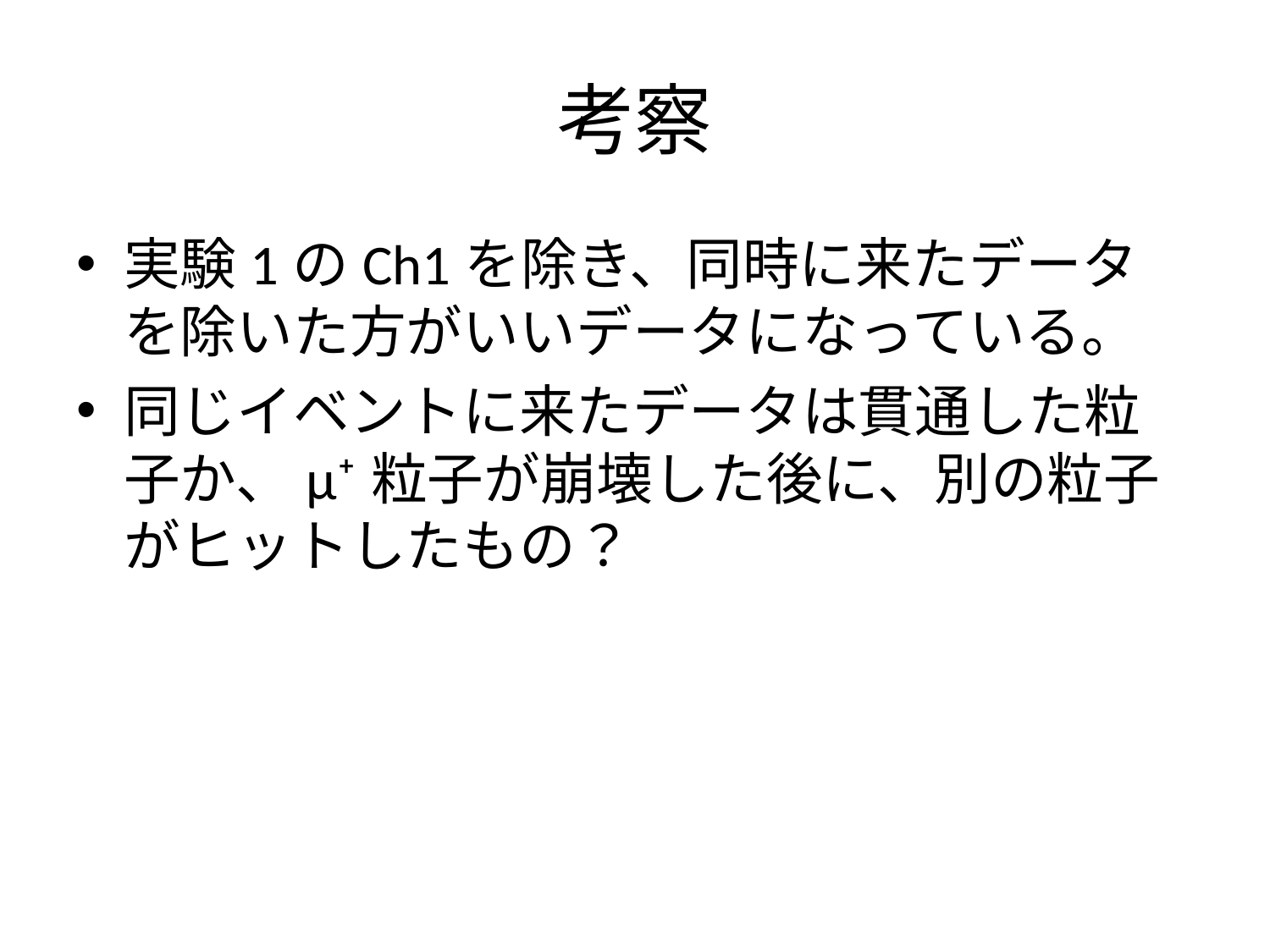

# 考察
実験1のCh1を除き、同時に来たデータを除いた方がいいデータになっている。
同じイベントに来たデータは貫通した粒子か、μ⁺粒子が崩壊した後に、別の粒子がヒットしたもの？